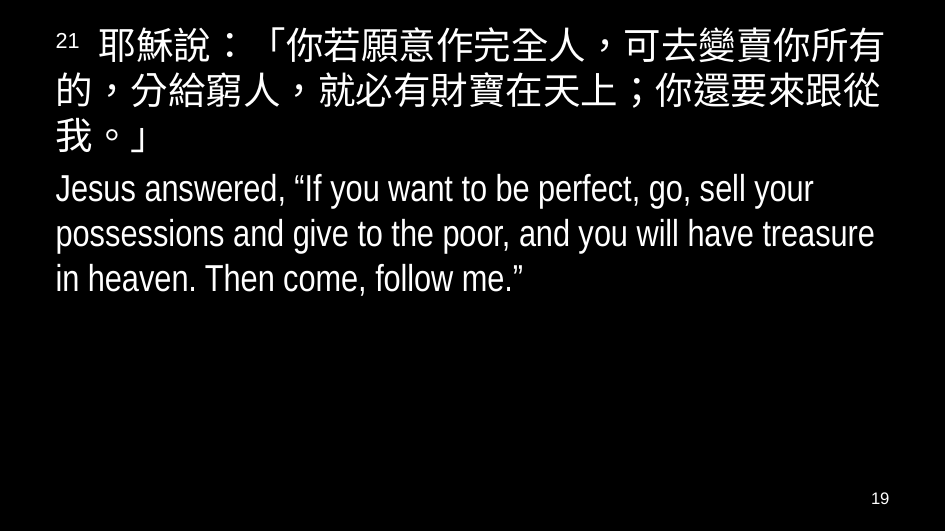

21 耶穌說：「你若願意作完全人，可去變賣你所有的，分給窮人，就必有財寶在天上；你還要來跟從我。」
Jesus answered, “If you want to be perfect, go, sell your possessions and give to the poor, and you will have treasure in heaven. Then come, follow me.”

19